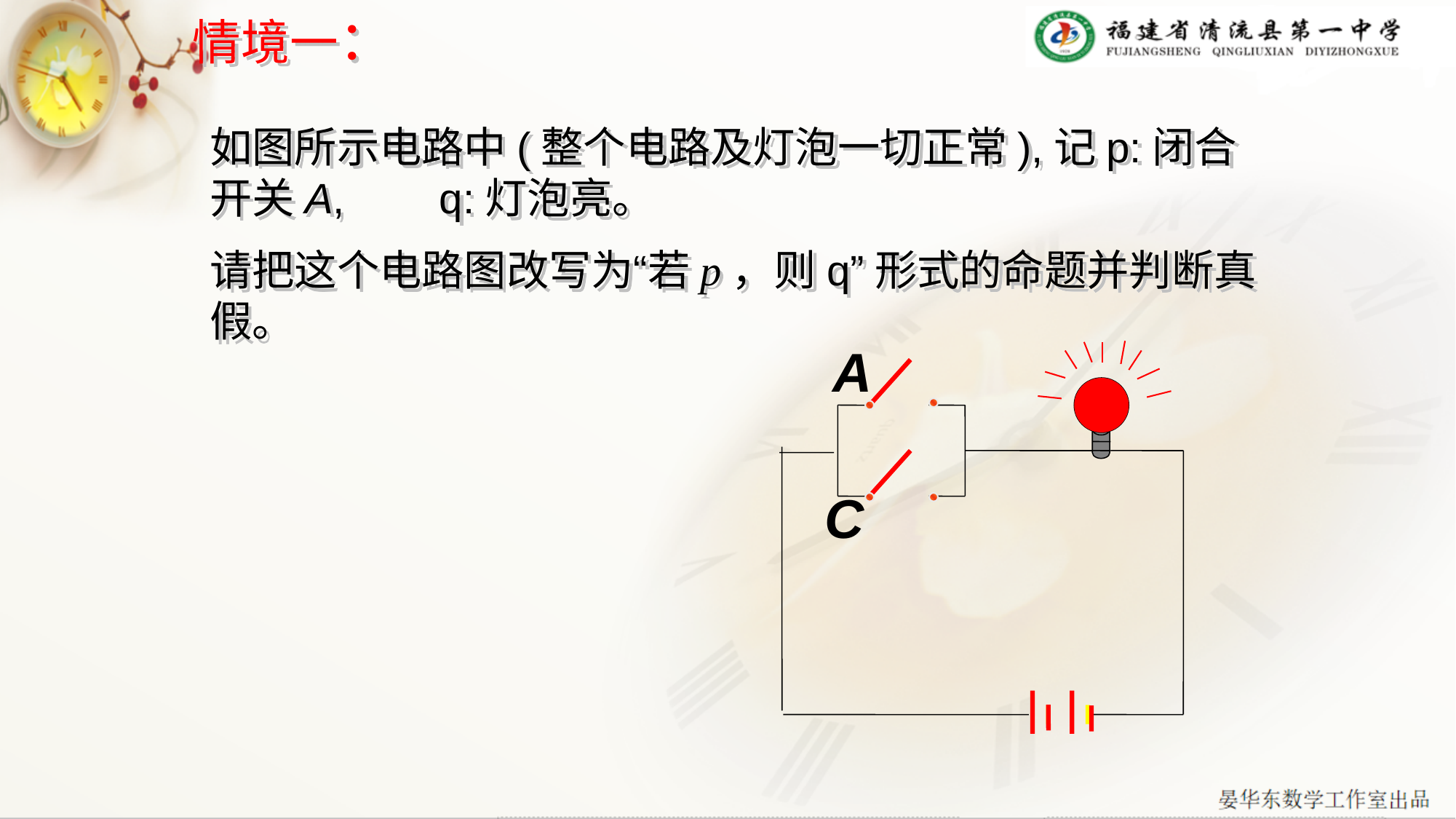

情境一：
如图所示电路中(整个电路及灯泡一切正常),记p:闭合开关A,        q:灯泡亮。
请把这个电路图改写为“若p，则q”形式的命题并判断真假。
A

C